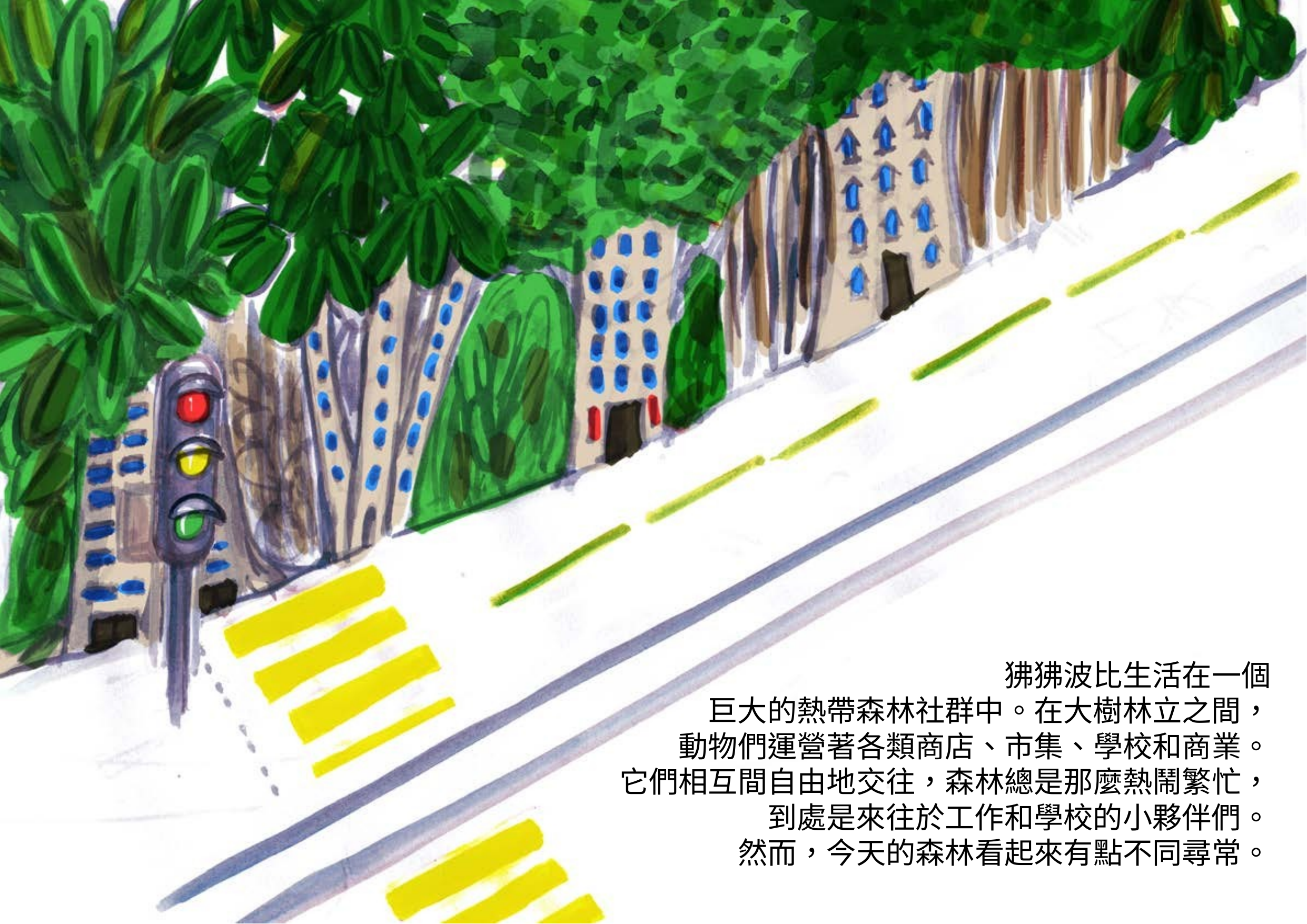

狒狒波比生活在一個
巨大的熱帶森林社群中。在大樹林立之間，
動物們運營著各類商店、市集、學校和商業。
它們相互間自由地交往，森林總是那麼熱鬧繁忙，
到處是來往於工作和學校的小夥伴們。
然而，今天的森林看起來有點不同尋常。